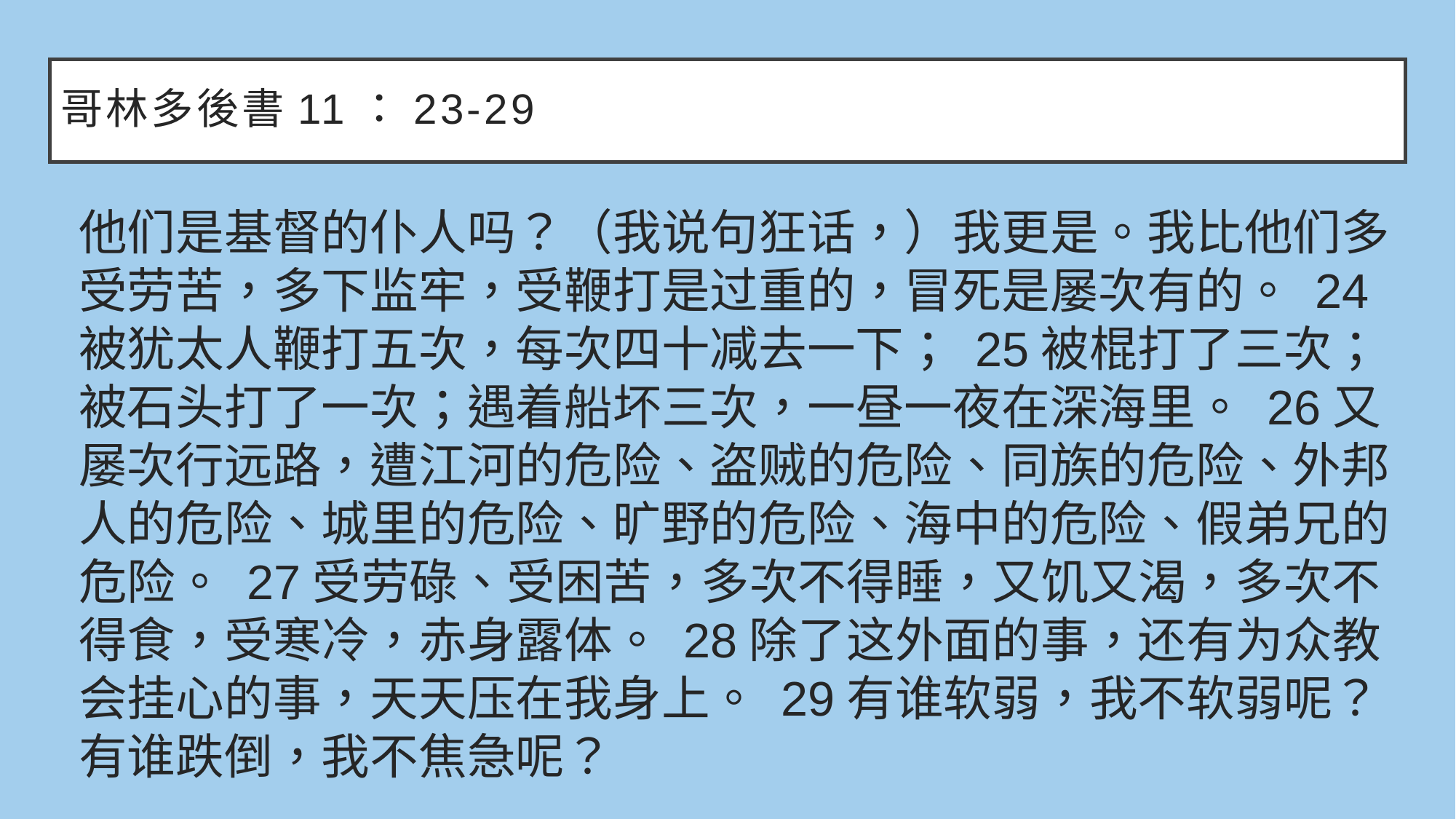

# 哥林多後書11：23-29
他们是基督的仆人吗？（我说句狂话，）我更是。我比他们多受劳苦，多下监牢，受鞭打是过重的，冒死是屡次有的。 24被犹太人鞭打五次，每次四十减去一下； 25被棍打了三次；被石头打了一次；遇着船坏三次，一昼一夜在深海里。 26又屡次行远路，遭江河的危险、盗贼的危险、同族的危险、外邦人的危险、城里的危险、旷野的危险、海中的危险、假弟兄的危险。 27受劳碌、受困苦，多次不得睡，又饥又渴，多次不得食，受寒冷，赤身露体。 28除了这外面的事，还有为众教会挂心的事，天天压在我身上。 29有谁软弱，我不软弱呢？有谁跌倒，我不焦急呢？